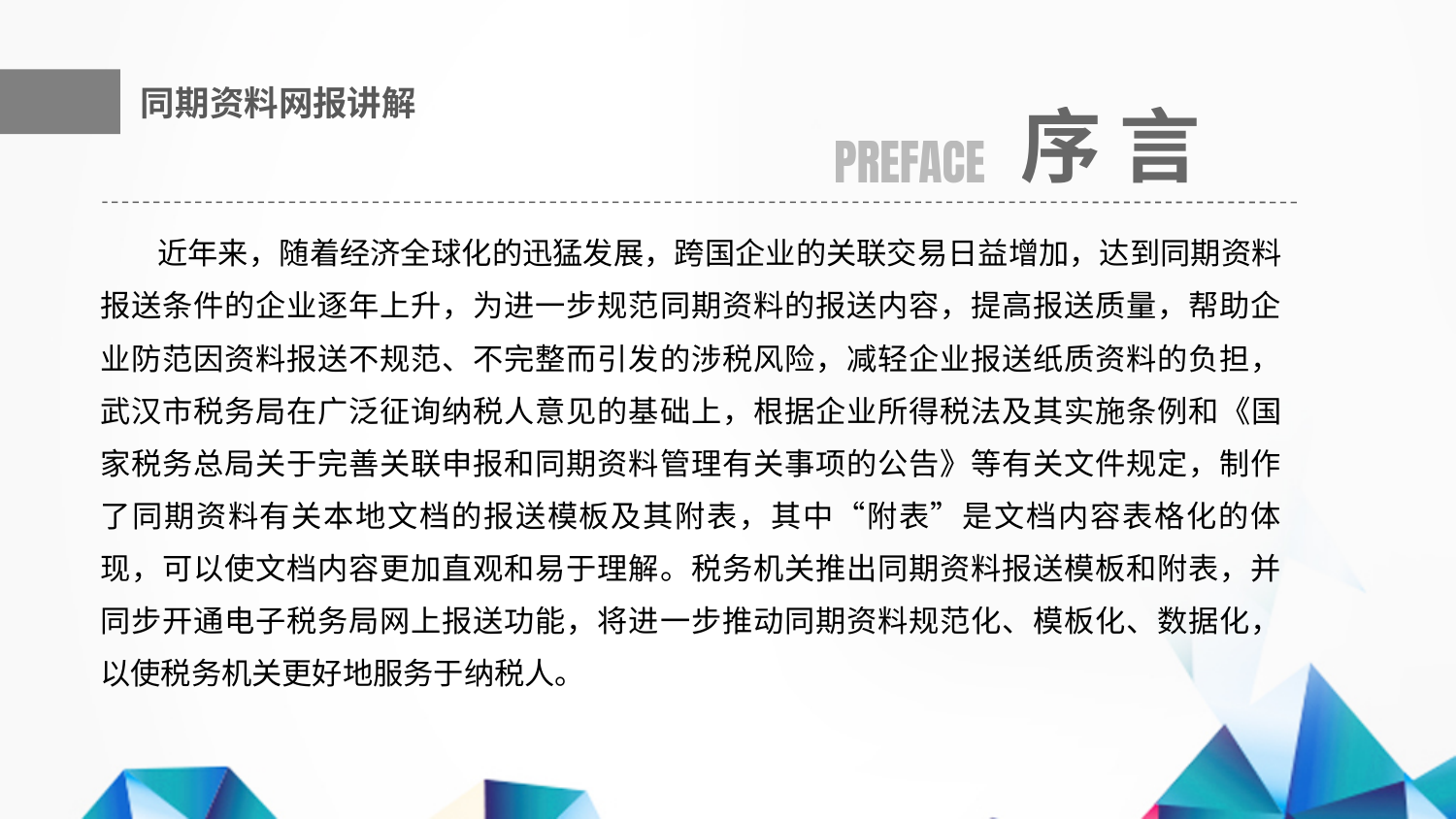

同期资料网报讲解
序 言
PREFACE
近年来，随着经济全球化的迅猛发展，跨国企业的关联交易日益增加，达到同期资料报送条件的企业逐年上升，为进一步规范同期资料的报送内容，提高报送质量，帮助企业防范因资料报送不规范、不完整而引发的涉税风险，减轻企业报送纸质资料的负担，武汉市税务局在广泛征询纳税人意见的基础上，根据企业所得税法及其实施条例和《国家税务总局关于完善关联申报和同期资料管理有关事项的公告》等有关文件规定，制作了同期资料有关本地文档的报送模板及其附表，其中“附表”是文档内容表格化的体现，可以使文档内容更加直观和易于理解。税务机关推出同期资料报送模板和附表，并同步开通电子税务局网上报送功能，将进一步推动同期资料规范化、模板化、数据化，以使税务机关更好地服务于纳税人。